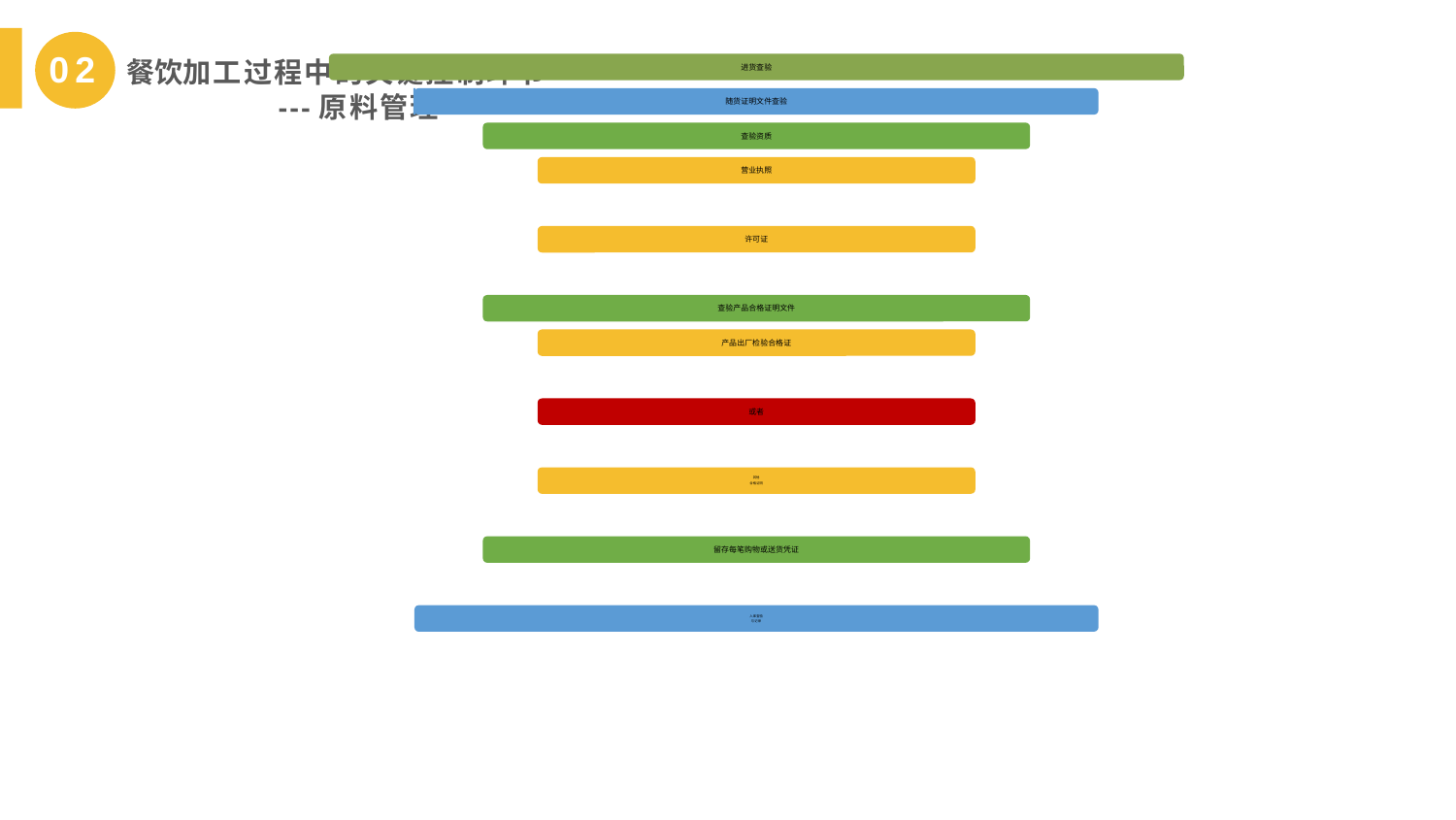

02 餐饮加工过程中的关键控制环节
                          ---原料管理

进货查验
随货证明文件查验
查验资质
营业执照
许可证
查验产品合格证明文件
产品出厂检验合格证
或者
其他
合格证明
留存每笔购物或送货凭证
入库查验
与记录